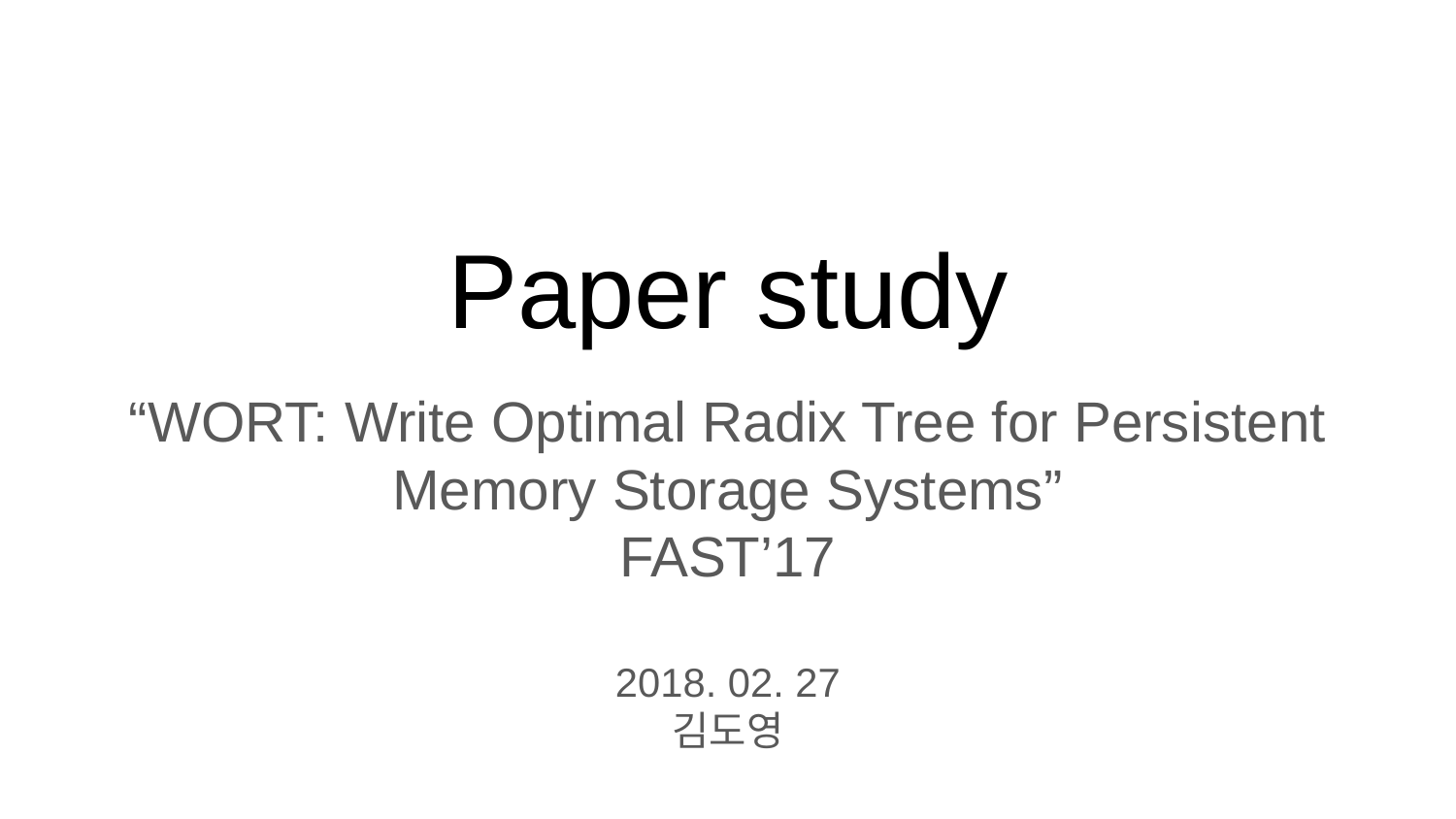

# Paper study
“WORT: Write Optimal Radix Tree for Persistent Memory Storage Systems”
FAST’17

2018. 02. 27
김도영